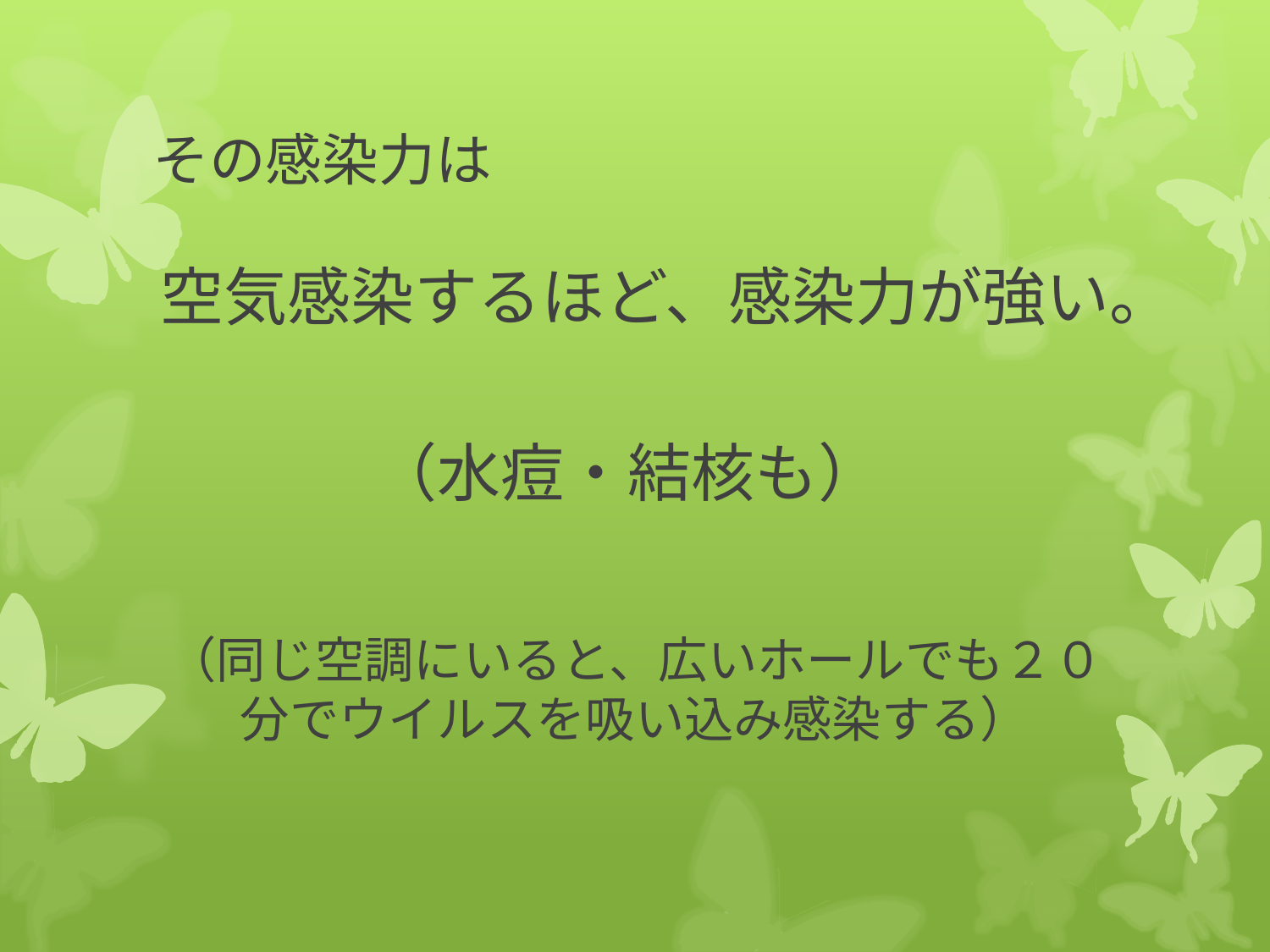

# その感染力は
空気感染するほど、感染力が強い。
（水痘・結核も）

（同じ空調にいると、広いホールでも２０分でウイルスを吸い込み感染する）